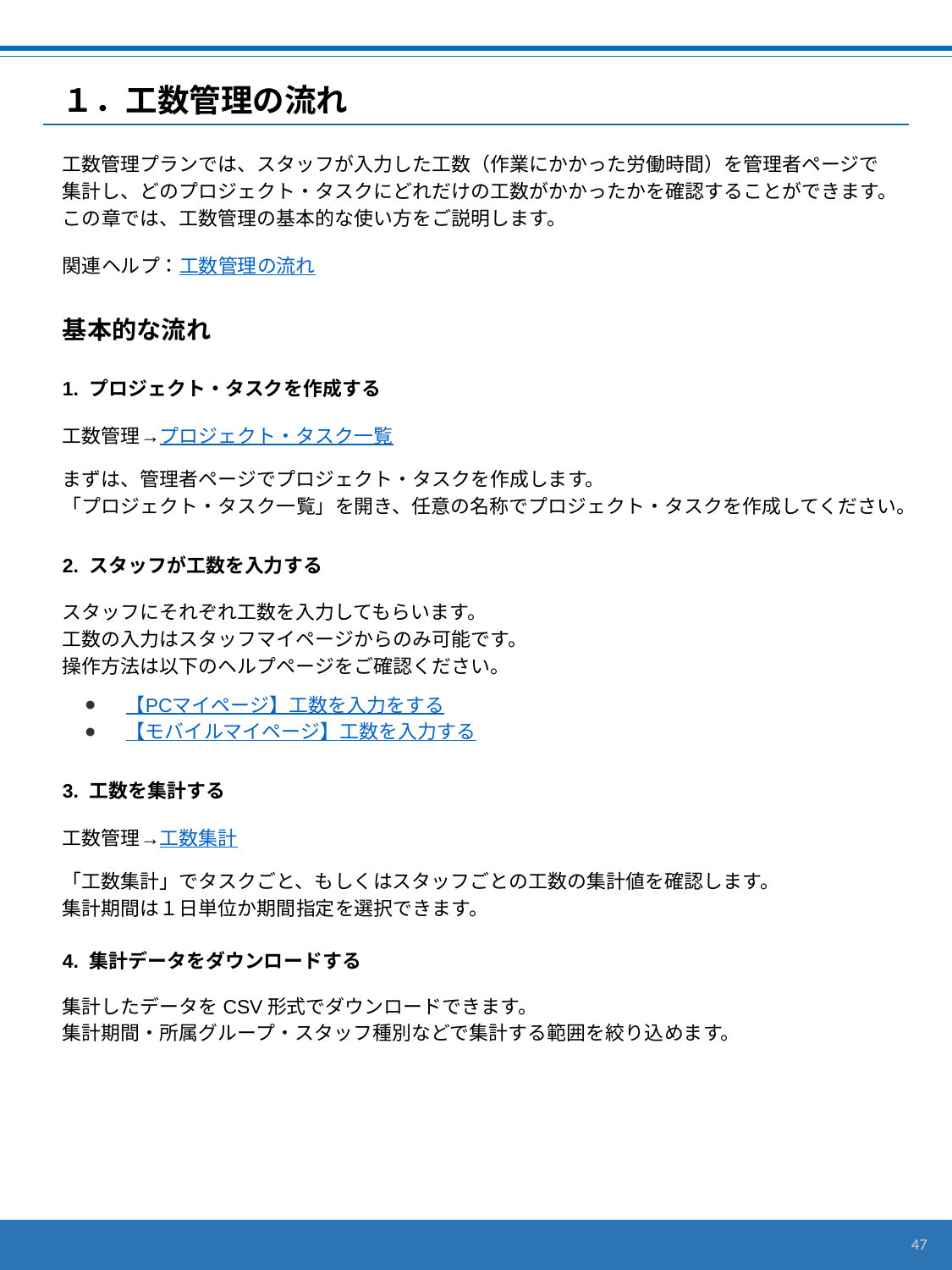

# １．工数管理の流れ
工数管理プランでは、スタッフが入力した工数（作業にかかった労働時間）を管理者ページで
集計し、どのプロジェクト・タスクにどれだけの工数がかかったかを確認することができます。
この章では、工数管理の基本的な使い方をご説明します。
関連ヘルプ：工数管理の流れ
基本的な流れ
1. プロジェクト・タスクを作成する
工数管理→プロジェクト・タスク一覧
まずは、管理者ページでプロジェクト・タスクを作成します。
「プロジェクト・タスク一覧」を開き、任意の名称でプロジェクト・タスクを作成してください。

2. スタッフが工数を入力する
スタッフにそれぞれ工数を入力してもらいます。
工数の入力はスタッフマイページからのみ可能です。
操作方法は以下のヘルプページをご確認ください。
【PCマイページ】工数を入力をする
【モバイルマイページ】工数を入力する
3. 工数を集計する
工数管理→工数集計
「工数集計」でタスクごと、もしくはスタッフごとの工数の集計値を確認します。
集計期間は１日単位か期間指定を選択できます。
4. 集計データをダウンロードする
集計したデータをCSV形式でダウンロードできます。
集計期間・所属グループ・スタッフ種別などで集計する範囲を絞り込めます。
47